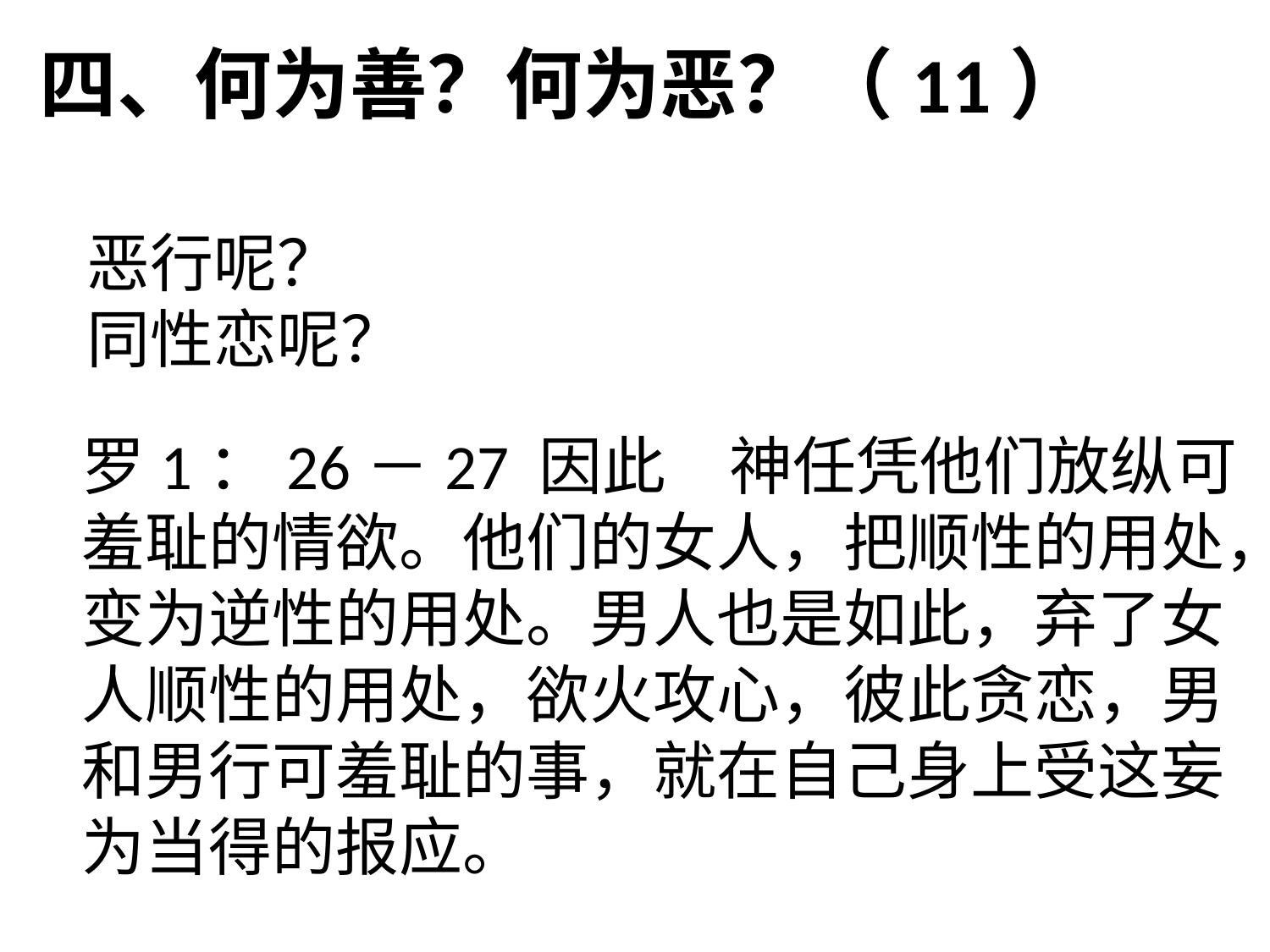

四、何为善？何为恶？（11）
恶行呢？
同性恋呢？
罗1：26－27 因此　神任凭他们放纵可羞耻的情欲。他们的女人，把顺性的用处，变为逆性的用处。男人也是如此，弃了女人顺性的用处，欲火攻心，彼此贪恋，男和男行可羞耻的事，就在自己身上受这妄为当得的报应。